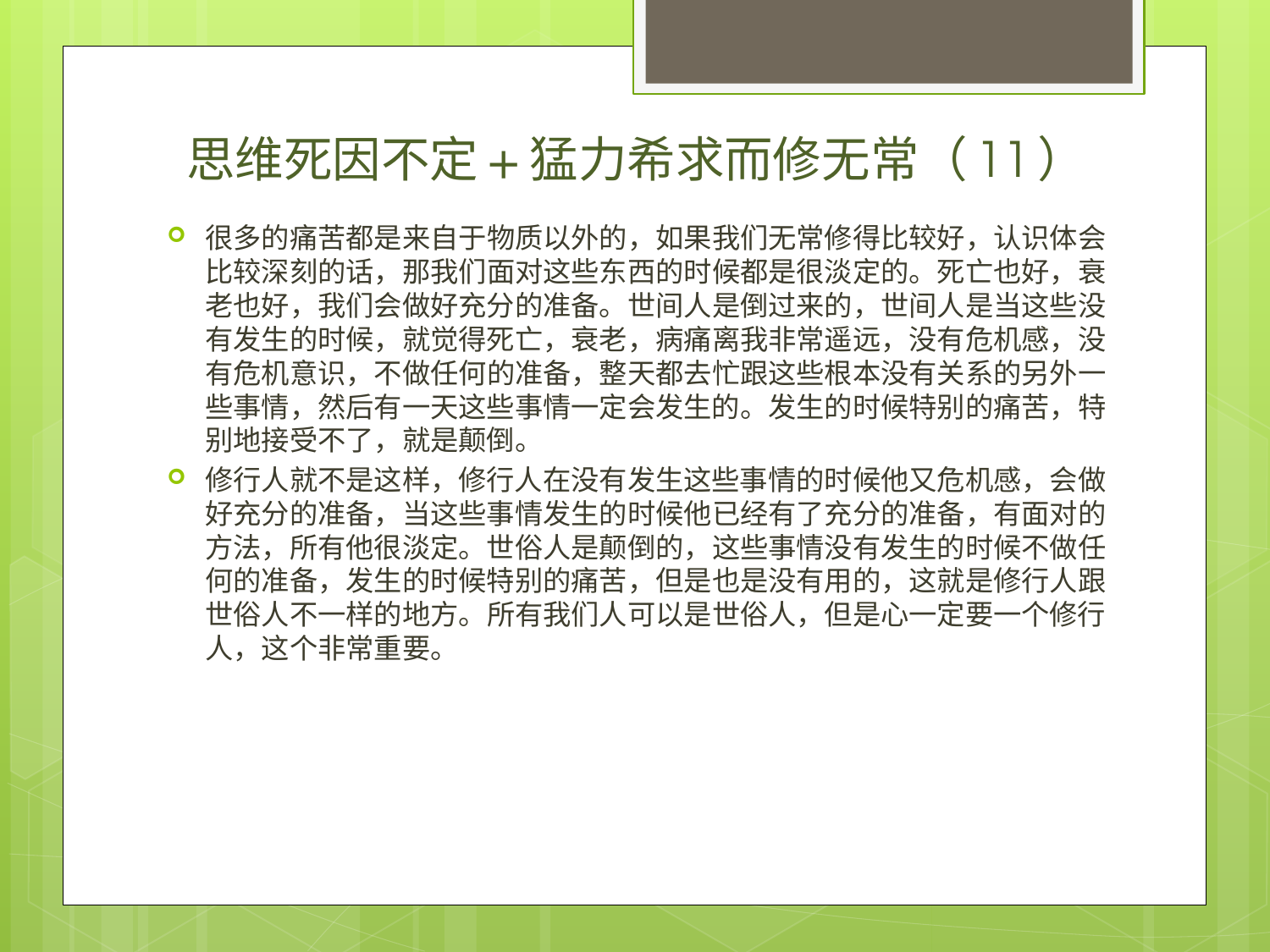

# 思维死因不定+猛力希求而修无常（11）
很多的痛苦都是来自于物质以外的，如果我们无常修得比较好，认识体会比较深刻的话，那我们面对这些东西的时候都是很淡定的。死亡也好，衰老也好，我们会做好充分的准备。世间人是倒过来的，世间人是当这些没有发生的时候，就觉得死亡，衰老，病痛离我非常遥远，没有危机感，没有危机意识，不做任何的准备，整天都去忙跟这些根本没有关系的另外一些事情，然后有一天这些事情一定会发生的。发生的时候特别的痛苦，特别地接受不了，就是颠倒。
修行人就不是这样，修行人在没有发生这些事情的时候他又危机感，会做好充分的准备，当这些事情发生的时候他已经有了充分的准备，有面对的方法，所有他很淡定。世俗人是颠倒的，这些事情没有发生的时候不做任何的准备，发生的时候特别的痛苦，但是也是没有用的，这就是修行人跟世俗人不一样的地方。所有我们人可以是世俗人，但是心一定要一个修行人，这个非常重要。